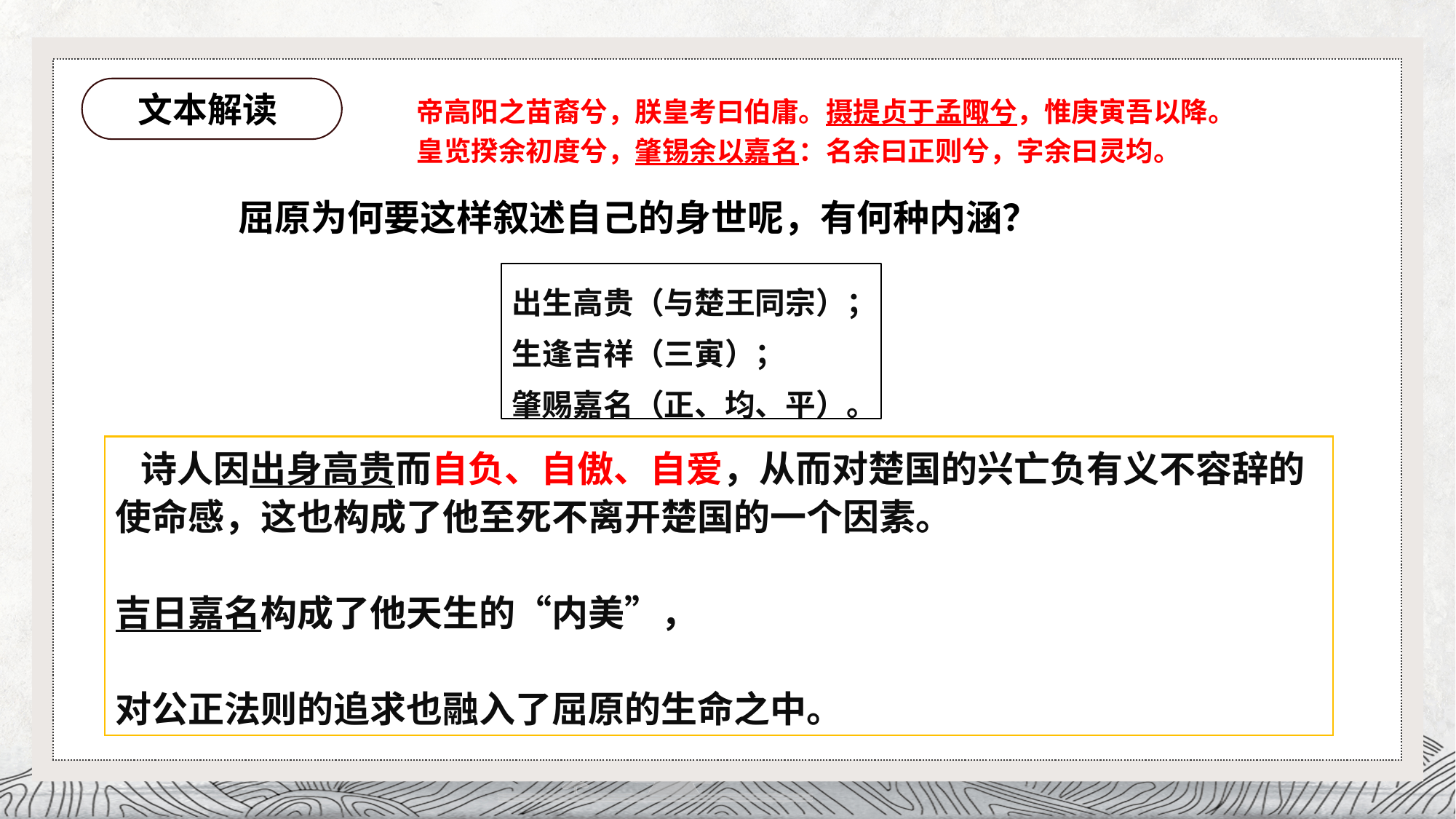

帝高阳之苗裔兮，朕皇考曰伯庸。摄提贞于孟陬兮，惟庚寅吾以降。
皇览揆余初度兮，肇锡余以嘉名：名余曰正则兮，字余曰灵均。
# 文本解读
屈原为何要这样叙述自己的身世呢，有何种内涵？

出生高贵（与楚王同宗）；
生逢吉祥（三寅）；
肇赐嘉名（正、均、平）。
  诗人因出身高贵而自负、自傲、自爱，从而对楚国的兴亡负有义不容辞的使命感，这也构成了他至死不离开楚国的一个因素。

吉日嘉名构成了他天生的“内美”，

对公正法则的追求也融入了屈原的生命之中。